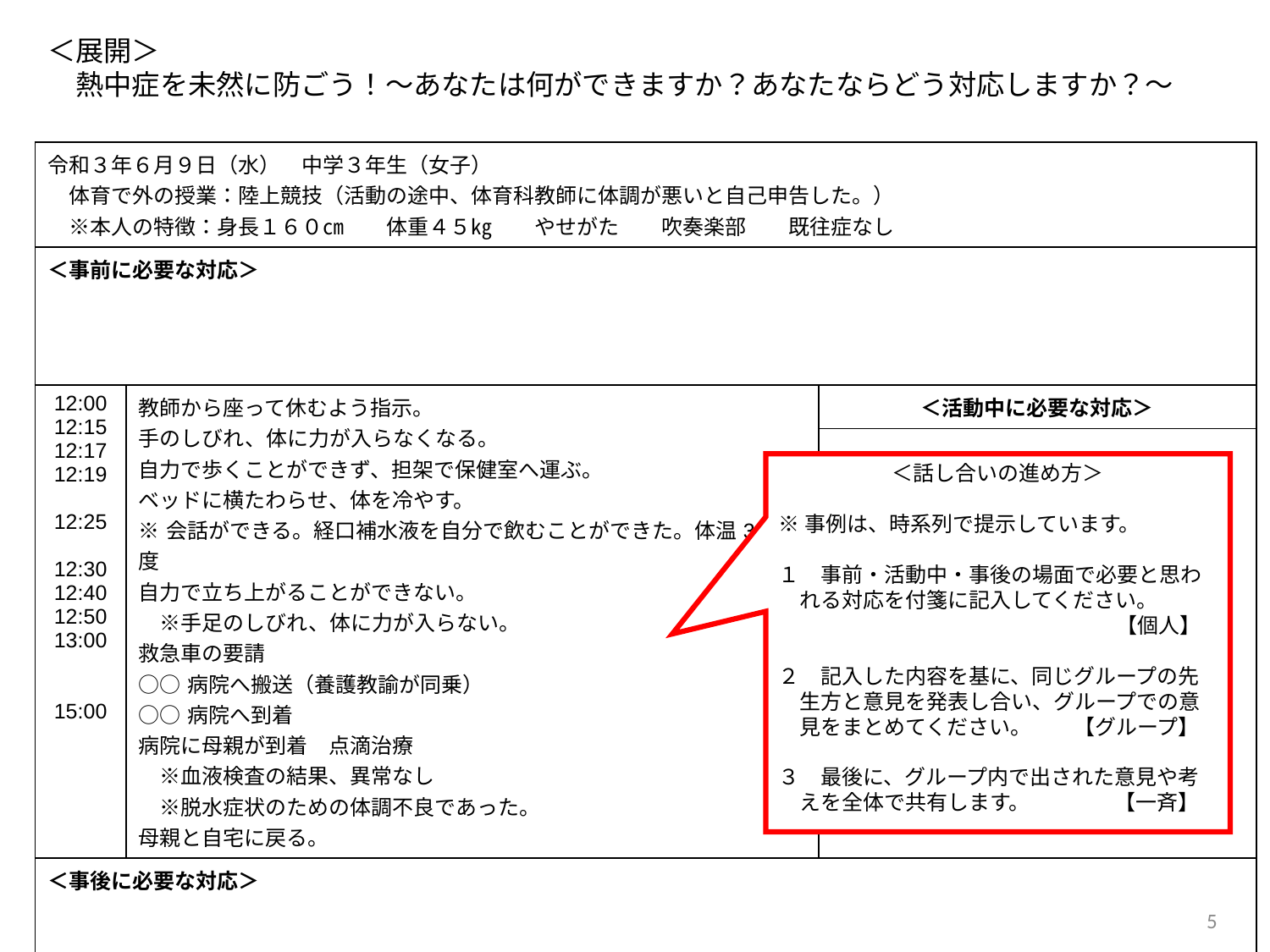

＜展開＞
　熱中症を未然に防ごう！～あなたは何ができますか？あなたならどう対応しますか？～
| 令和３年６月９日（水）　中学３年生（女子） 　体育で外の授業：陸上競技（活動の途中、体育科教師に体調が悪いと自己申告した。） 　※本人の特徴：身長１６０㎝　　体重４５㎏　　やせがた　　吹奏楽部　　既往症なし |  |  |
| --- | --- | --- |
| ＜事前に必要な対応＞ |  |  |
| 12:00 12:15 12:17 12:19 12:25 12:30 12:40 12:50 13:00 15:00 | 教師から座って休むよう指示。 手のしびれ、体に力が入らなくなる。 自力で歩くことができず、担架で保健室へ運ぶ。 ベッドに横たわらせ、体を冷やす。 ※会話ができる。経口補水液を自分で飲むことができた。体温36.8度 自力で立ち上がることができない。 　※手足のしびれ、体に力が入らない。 救急車の要請 ○○病院へ搬送（養護教諭が同乗） ○○病院へ到着 病院に母親が到着　点滴治療 　※血液検査の結果、異常なし 　※脱水症状のための体調不良であった。 母親と自宅に戻る。 | ＜活動中に必要な対応＞ |
|  |  |  |
| ＜事後に必要な対応＞ |  |  |
＜話し合いの進め方＞

※事例は、時系列で提示しています。

１　事前・活動中・事後の場面で必要と思わ
　れる対応を付箋に記入してください。
　　　　　　　　　　　　　　　　【個人】

２　記入した内容を基に、同じグループの先
　生方と意見を発表し合い、グループでの意
　見をまとめてください。　　【グループ】

３　最後に、グループ内で出された意見や考
　えを全体で共有します。　　　　【一斉】
5